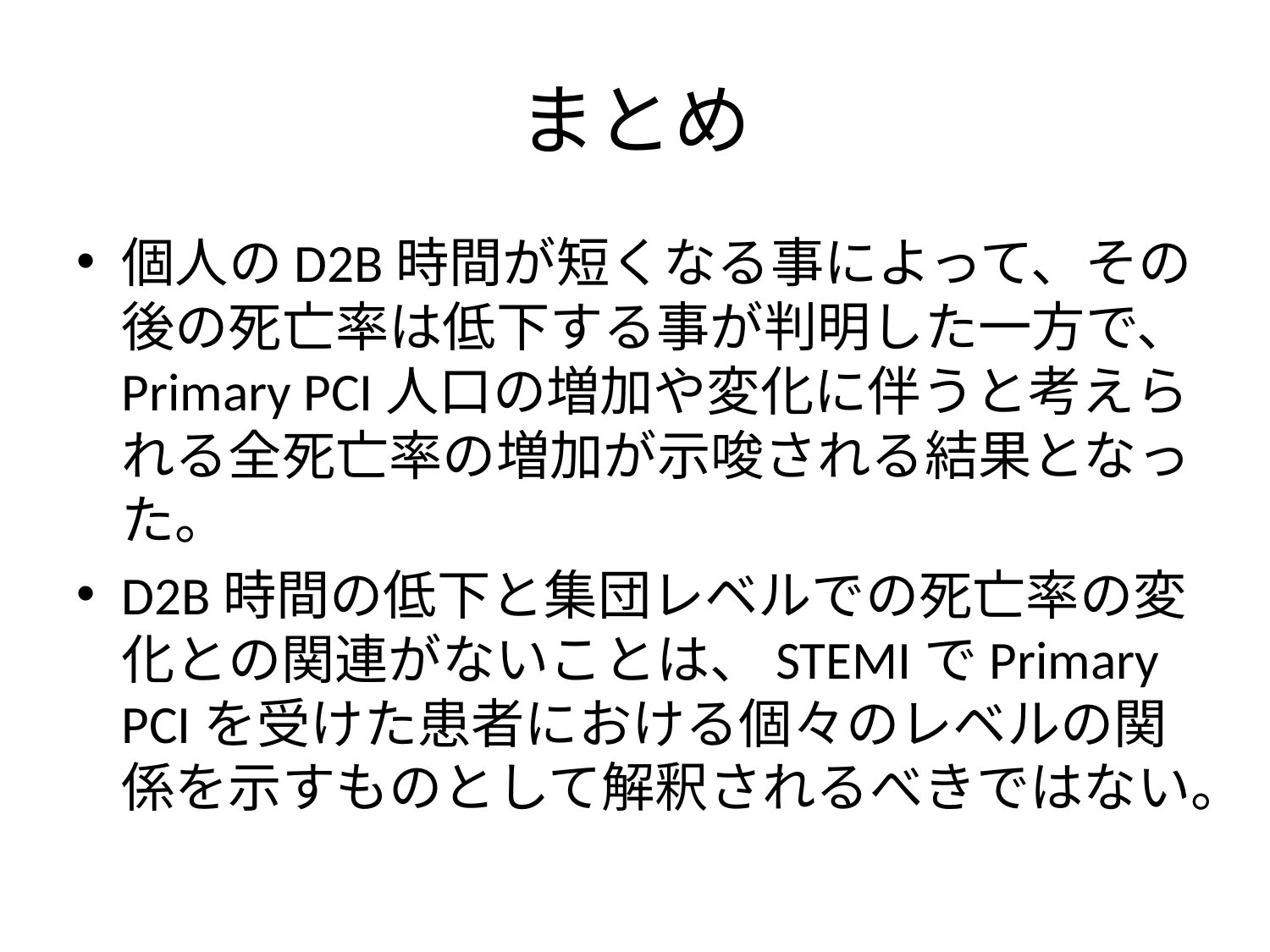

# まとめ
個人のD2B時間が短くなる事によって、その後の死亡率は低下する事が判明した一方で、Primary PCI人口の増加や変化に伴うと考えられる全死亡率の増加が示唆される結果となった。
D2B時間の低下と集団レベルでの死亡率の変化との関連がないことは、STEMIでPrimary PCIを受けた患者における個々のレベルの関係を示すものとして解釈されるべきではない。